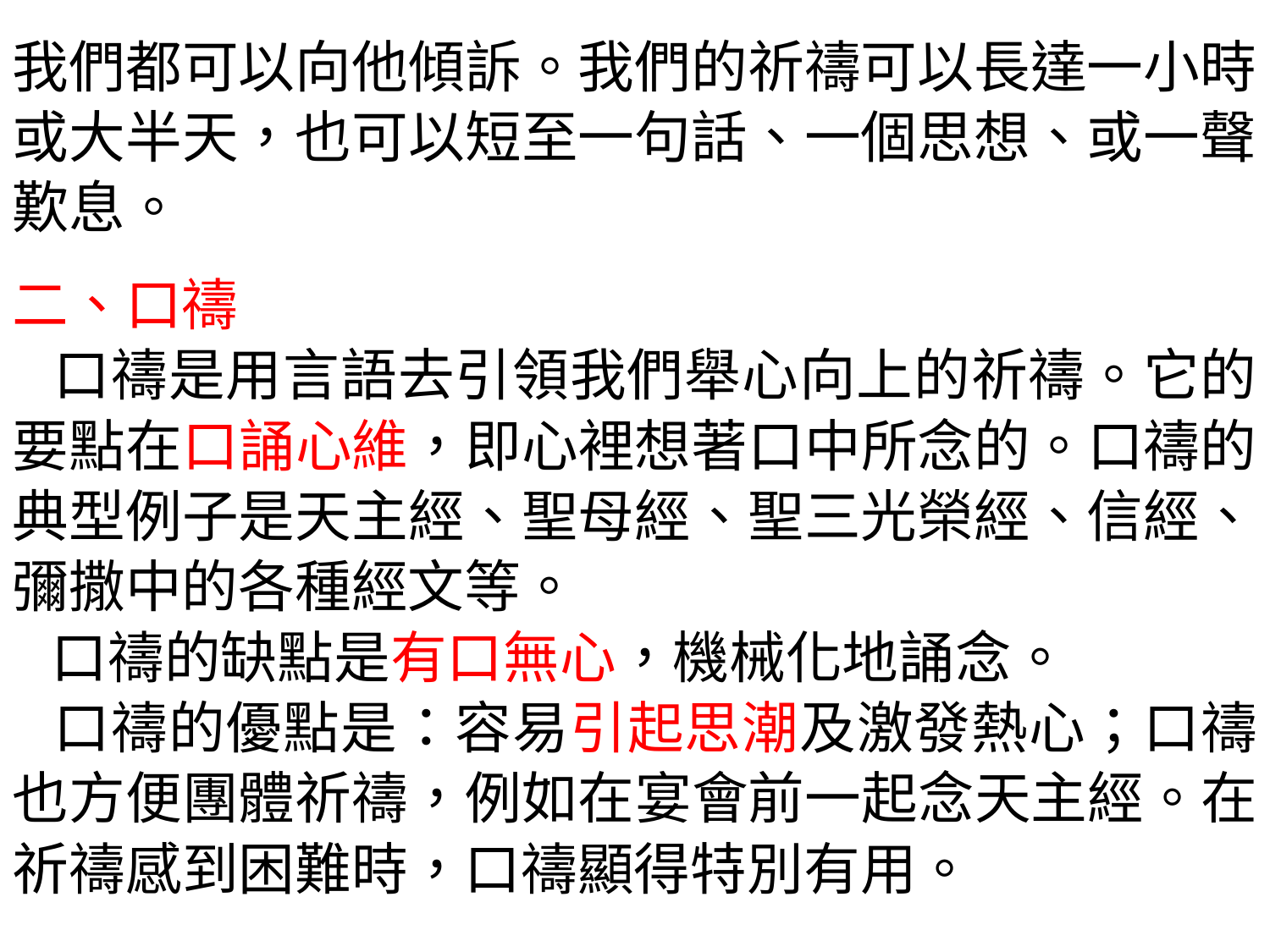

我們都可以向他傾訴。我們的祈禱可以長達一小時或大半天，也可以短至一句話、一個思想、或一聲歎息。
二、口禱
  口禱是用言語去引領我們舉心向上的祈禱。它的要點在口誦心維，即心裡想著口中所念的。口禱的典型例子是天主經、聖母經、聖三光榮經、信經、彌撒中的各種經文等。
  口禱的缺點是有口無心，機械化地誦念。
  口禱的優點是：容易引起思潮及激發熱心；口禱也方便團體祈禱，例如在宴會前一起念天主經。在祈禱感到困難時，口禱顯得特別有用。